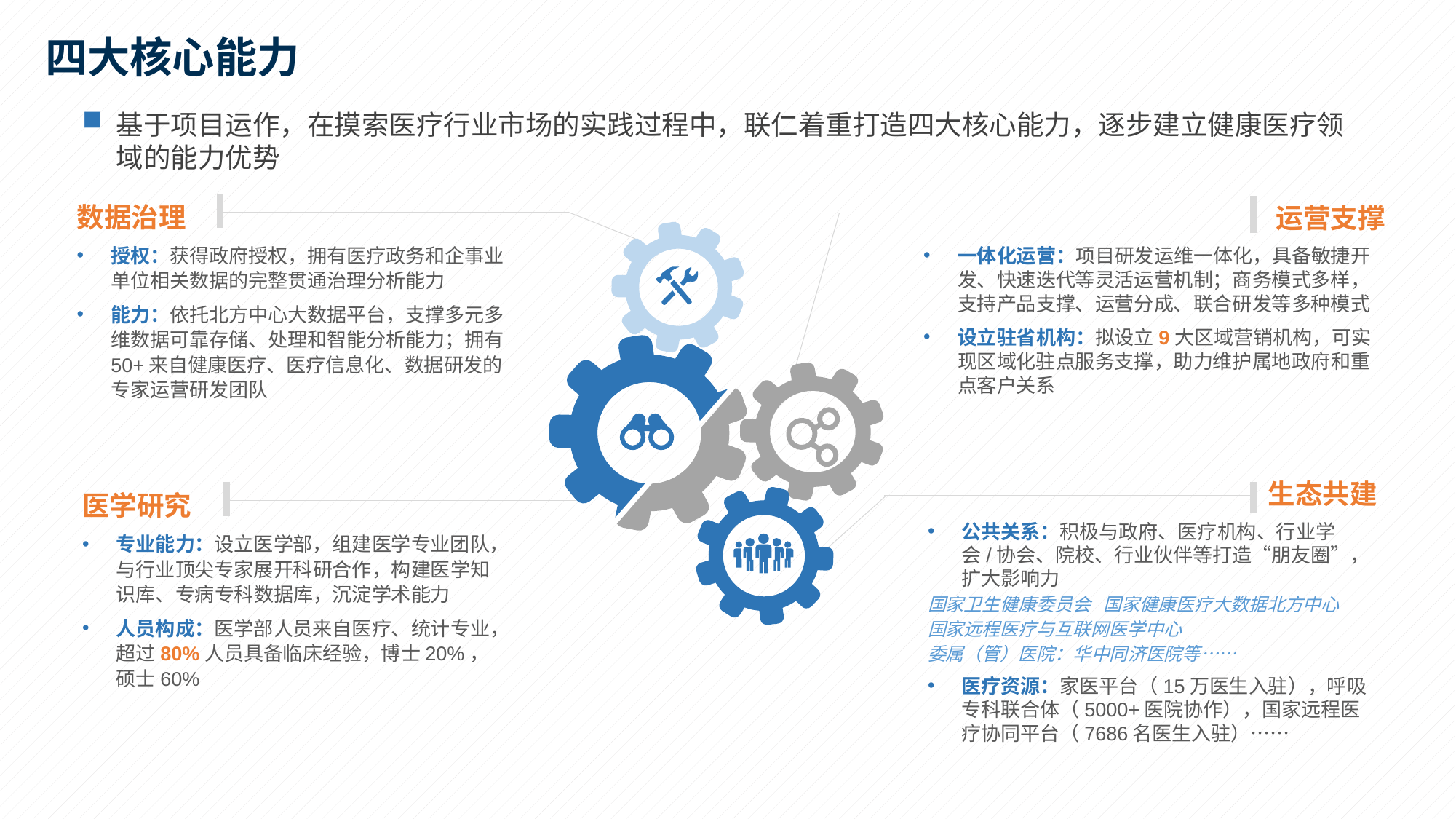

四大核心能力
基于项目运作，在摸索医疗行业市场的实践过程中，联仁着重打造四大核心能力，逐步建立健康医疗领域的能力优势
数据治理
授权：获得政府授权，拥有医疗政务和企事业单位相关数据的完整贯通治理分析能力
能力：依托北方中心大数据平台，支撑多元多维数据可靠存储、处理和智能分析能力；拥有50+来自健康医疗、医疗信息化、数据研发的专家运营研发团队
运营支撑
一体化运营：项目研发运维一体化，具备敏捷开发、快速迭代等灵活运营机制；商务模式多样，支持产品支撑、运营分成、联合研发等多种模式
设立驻省机构：拟设立9大区域营销机构，可实现区域化驻点服务支撑，助力维护属地政府和重点客户关系

生态共建
公共关系：积极与政府、医疗机构、行业学会/协会、院校、行业伙伴等打造“朋友圈”，扩大影响力
国家卫生健康委员会   国家健康医疗大数据北方中心
国家远程医疗与互联网医学中心
委属（管）医院：华中同济医院等……
医疗资源：家医平台（15万医生入驻），呼吸专科联合体（5000+医院协作），国家远程医疗协同平台（7686名医生入驻）……
医学研究
专业能力：设立医学部，组建医学专业团队，与行业顶尖专家展开科研合作，构建医学知识库、专病专科数据库，沉淀学术能力
人员构成：医学部人员来自医疗、统计专业，超过80%人员具备临床经验，博士20%，硕士60%

6